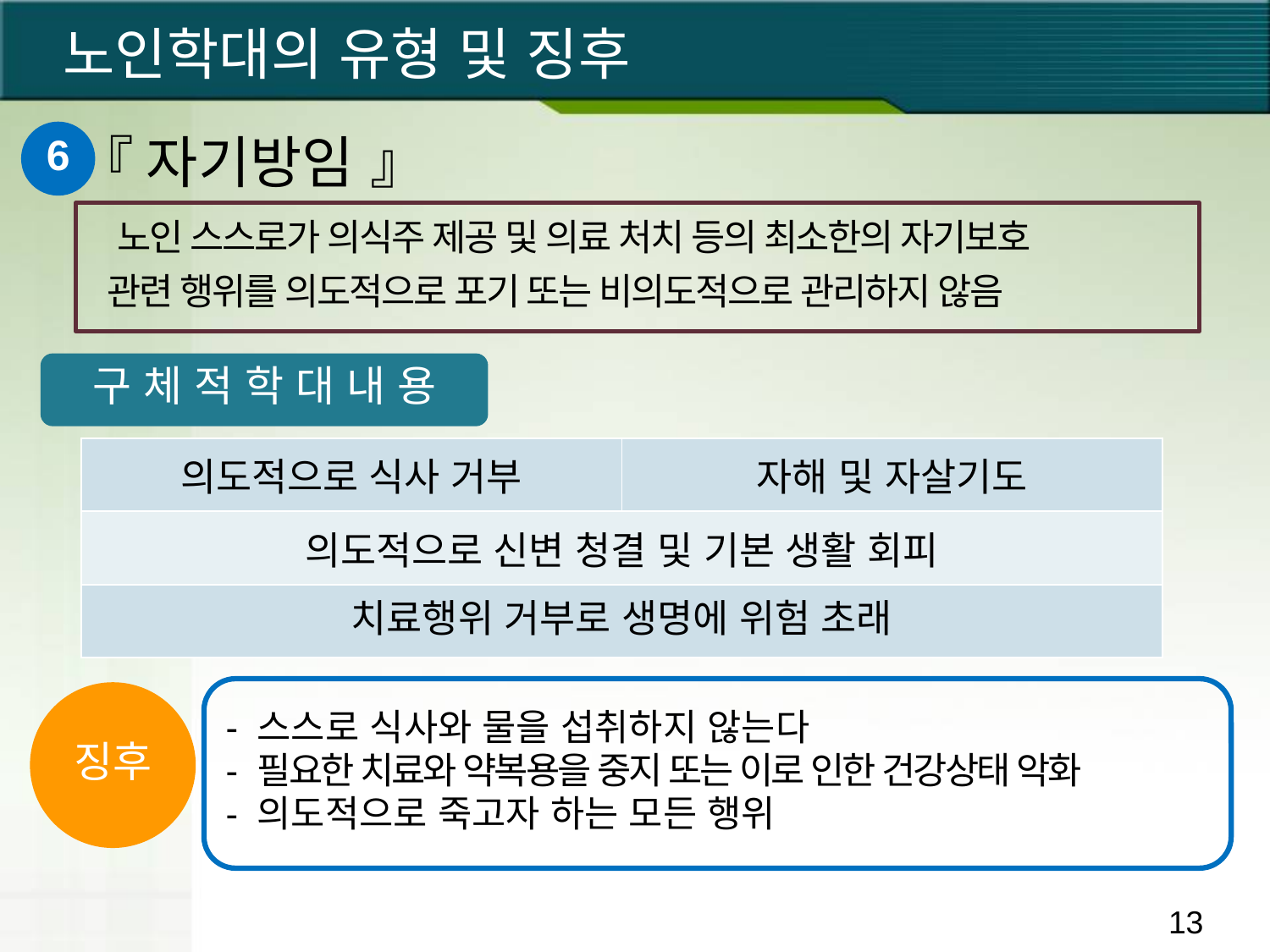

노인학대의 유형 및 징후

『 자기방임 』
6
  노인 스스로가 의식주 제공 및 의료 처치 등의 최소한의 자기보호
 관련 행위를 의도적으로 포기 또는 비의도적으로 관리하지 않음
구 체 적 학 대 내 용
| 의도적으로 식사 거부 | 자해 및 자살기도 |
| --- | --- |
| 의도적으로 신변 청결 및 기본 생활 회피 |  |
| 치료행위 거부로 생명에 위험 초래 |  |
- 스스로 식사와 물을 섭취하지 않는다
- 필요한 치료와 약복용을 중지 또는 이로 인한 건강상태 악화
- 의도적으로 죽고자 하는 모든 행위
징후
13